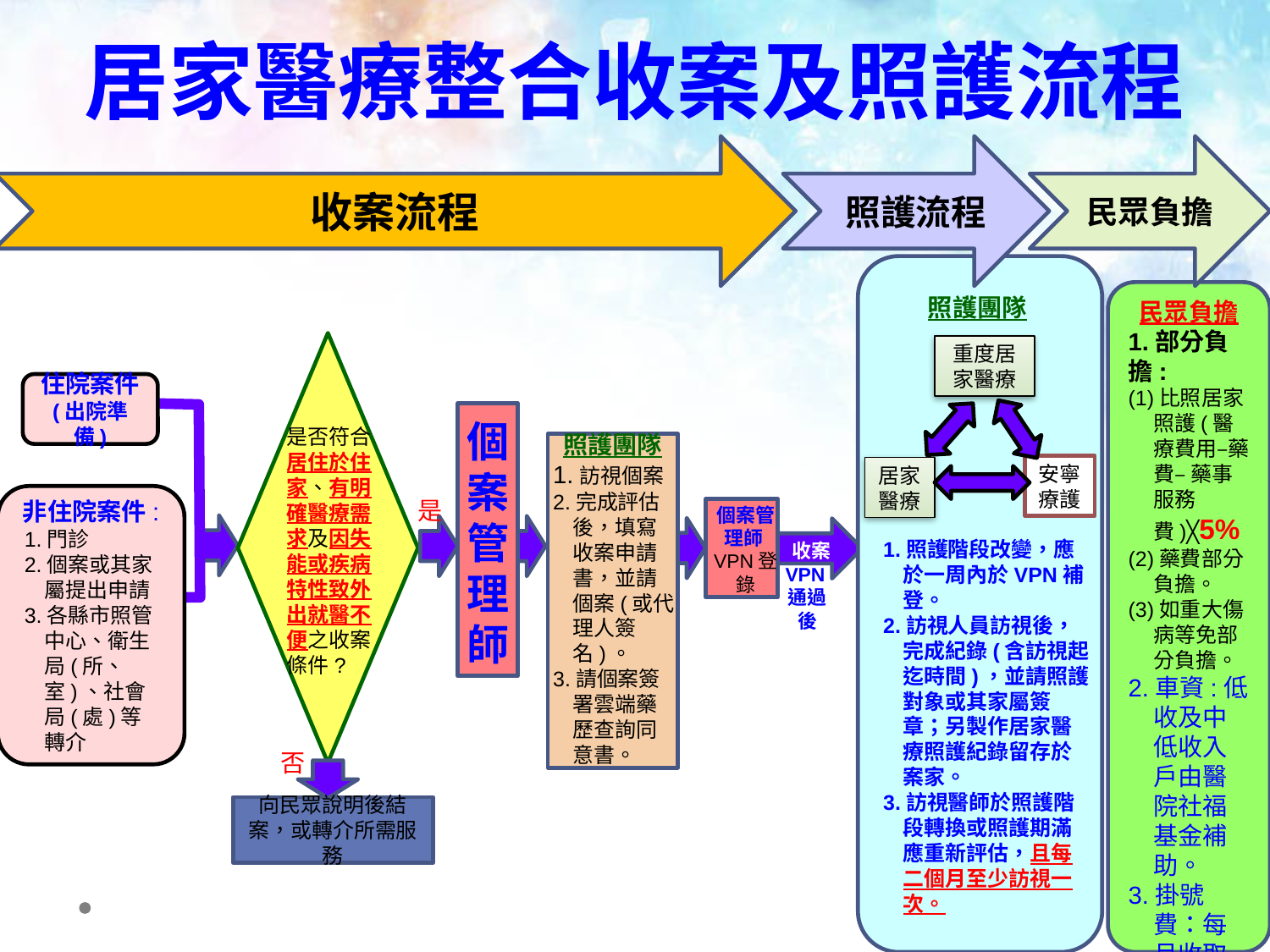

# 居家醫療整合收案及照護流程
收案流程
照護流程
民眾負擔

民眾負擔
1.部分負擔:
(1)比照居家照護(醫療費用–藥費– 藥事服務費)╳5%
(2)藥費部分負擔。
(3)如重大傷病等免部分負擔。
2.車資:低收及中低收入戶由醫院社福基金補助。
3.掛號費：每月收取一次。

照護團隊
重度居家醫療

安寧療護
居家醫療

是否符合居住於住家、有明確醫療需求及因失能或疾病特性致外出就醫不便之收案條件?
住院案件
(出院準備)

個案管理師

照護團隊
1.訪視個案
2.完成評估後，填寫收案申請書，並請個案(或代理人簽名)。
3.請個案簽署雲端藥歷查詢同意書。

非住院案件:
1.門診
2.個案或其家屬提出申請
3.各縣市照管中心、衛生局(所、室)、社會局(處)等轉介
是

個案管理師VPN登錄

1.照護階段改變，應於一周內於VPN補登。
2.訪視人員訪視後，完成紀錄(含訪視起迄時間)，並請照護對象或其家屬簽章；另製作居家醫療照護紀錄留存於案家。
3.訪視醫師於照護階段轉換或照護期滿應重新評估，且每二個月至少訪視一次。
收案
VPN通過後
否

向民眾說明後結案，或轉介所需服務